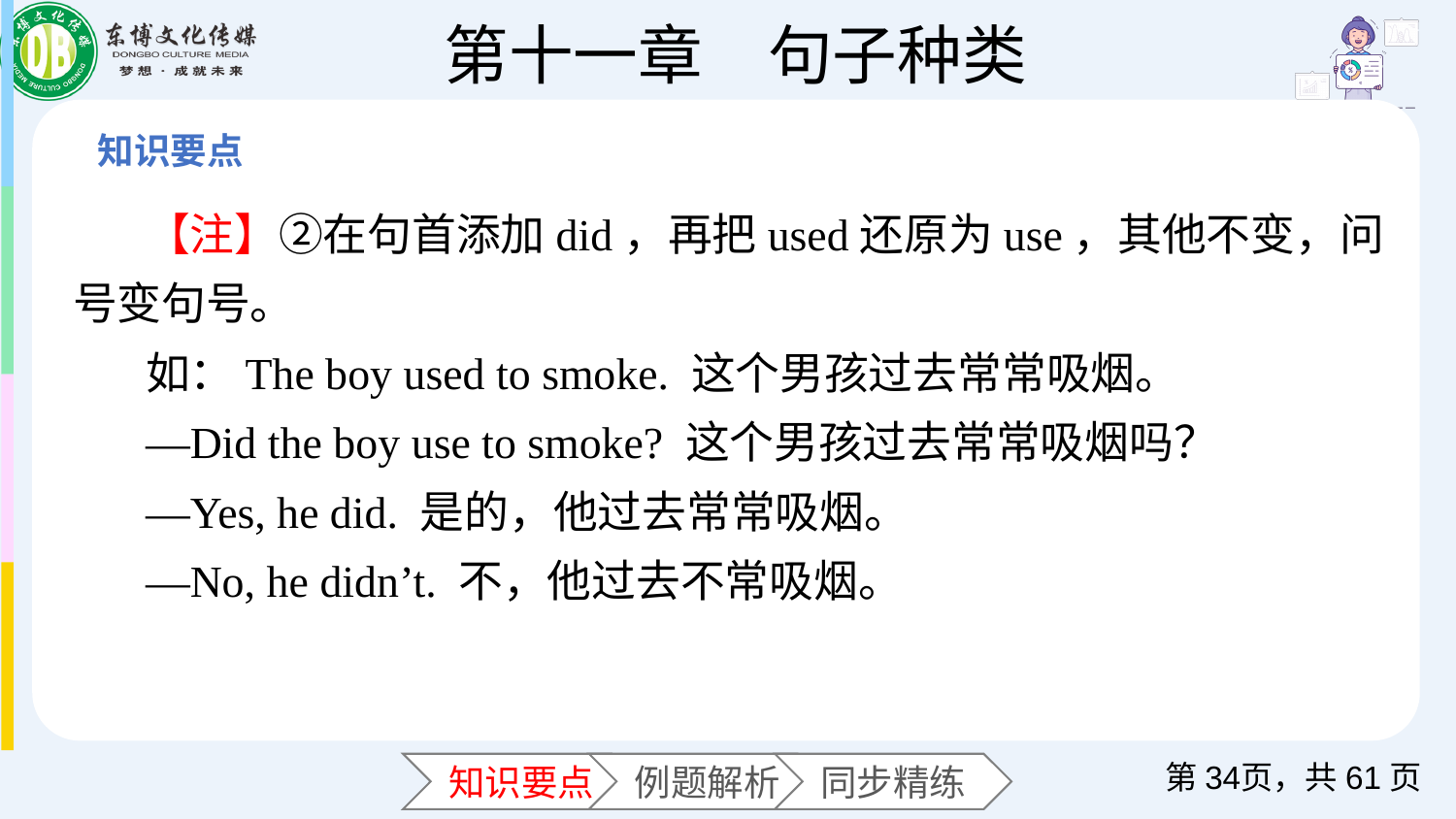

【注】②在句首添加did，再把used还原为use，其他不变，问号变句号。
如：The boy used to smoke. 这个男孩过去常常吸烟。
—Did the boy use to smoke? 这个男孩过去常常吸烟吗？
—Yes, he did. 是的，他过去常常吸烟。
—No, he didn’t. 不，他过去不常吸烟。